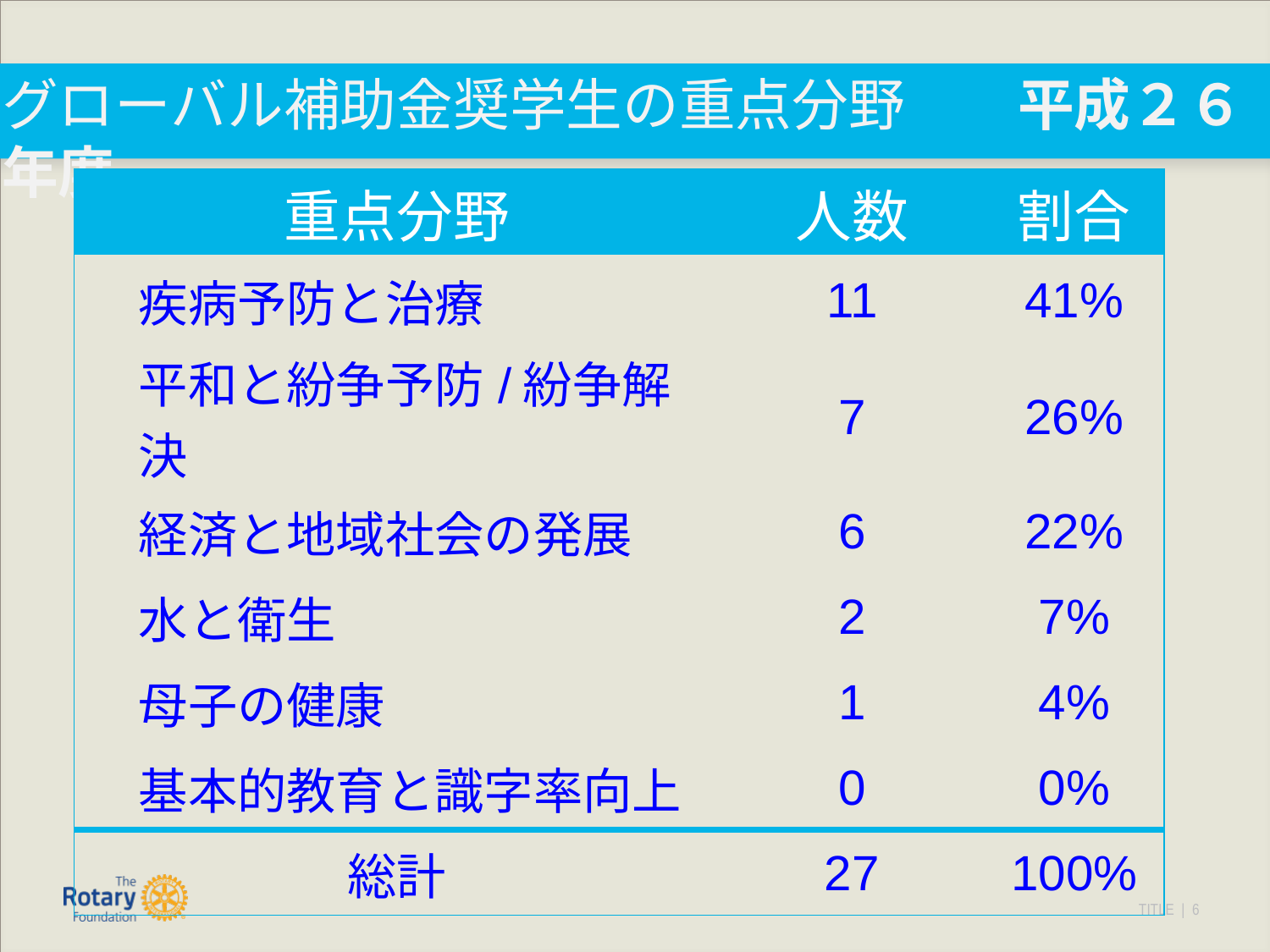

# グローバル補助金奨学生の重点分野	平成２６年度
| 重点分野 | 人数 | 割合 |
| --- | --- | --- |
| 疾病予防と治療 | 11 | 41% |
| 平和と紛争予防/紛争解決 | 7 | 26% |
| 経済と地域社会の発展 | 6 | 22% |
| 水と衛生 | 2 | 7% |
| 母子の健康 | 1 | 4% |
| 基本的教育と識字率向上 | 0 | 0% |
| 総計 | 27 | 100% |

[unsupported chart]